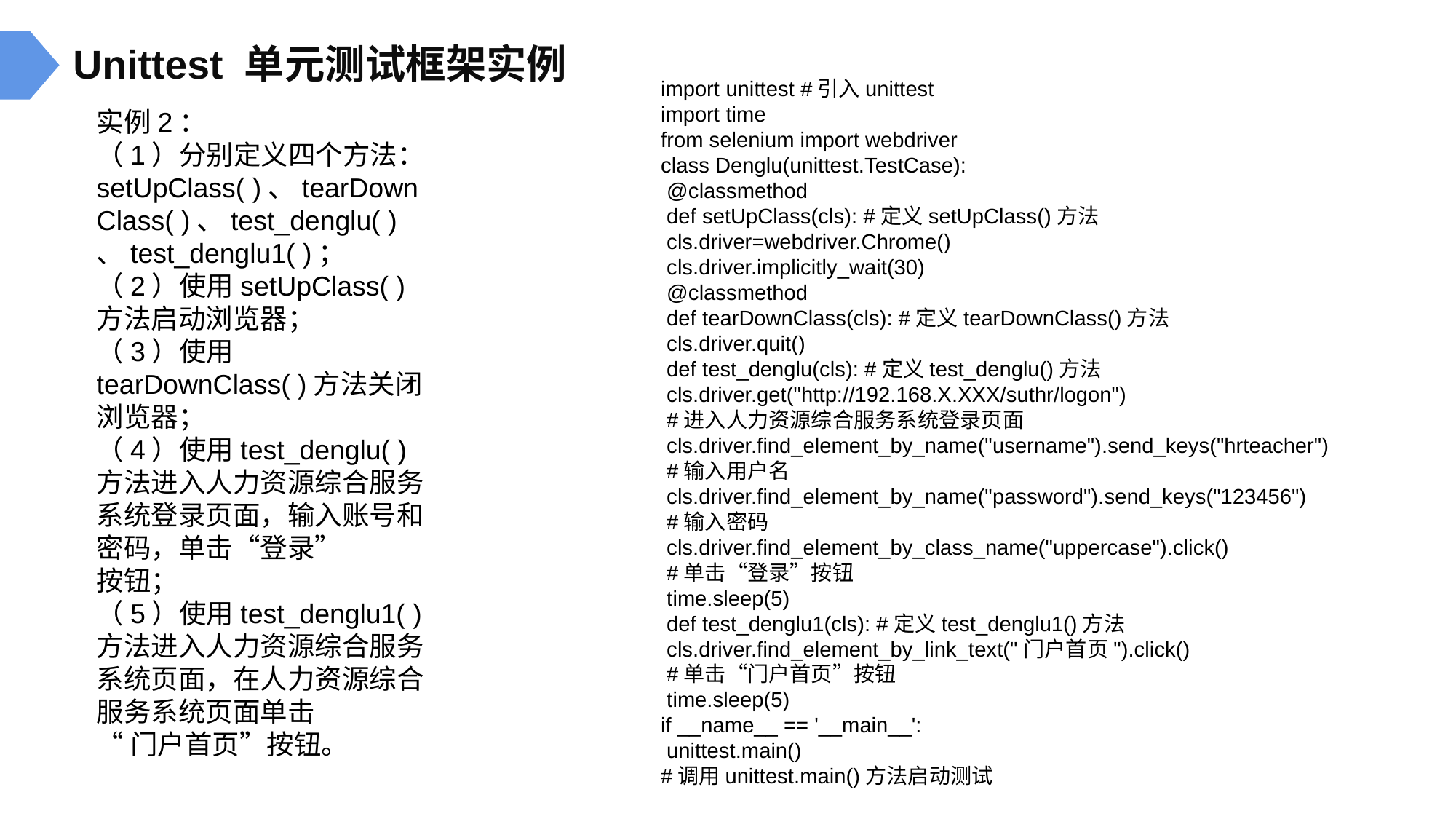

Unittest 单元测试框架实例
import unittest #引入unittest
import time
from selenium import webdriver
class Denglu(unittest.TestCase):
 @classmethod
 def setUpClass(cls): #定义setUpClass()方法
 cls.driver=webdriver.Chrome()
 cls.driver.implicitly_wait(30)
 @classmethod
 def tearDownClass(cls): #定义tearDownClass()方法
 cls.driver.quit()
 def test_denglu(cls): #定义test_denglu()方法
 cls.driver.get("http://192.168.X.XXX/suthr/logon")
 #进入人力资源综合服务系统登录页面
 cls.driver.find_element_by_name("username").send_keys("hrteacher")
 #输入用户名
 cls.driver.find_element_by_name("password").send_keys("123456")
 #输入密码
 cls.driver.find_element_by_class_name("uppercase").click()
 #单击“登录”按钮
 time.sleep(5)
 def test_denglu1(cls): #定义test_denglu1()方法
 cls.driver.find_element_by_link_text("门户首页").click()
 #单击“门户首页”按钮
 time.sleep(5)
if __name__ == '__main__':
 unittest.main()
#调用unittest.main()方法启动测试
实例2：
（1）分别定义四个方法：setUpClass( )、tearDownClass( )、test_denglu( )、test_denglu1( )；
（2）使用setUpClass( )方法启动浏览器；
（3）使用tearDownClass( )方法关闭浏览器；
（4）使用test_denglu( )方法进入人力资源综合服务系统登录页面，输入账号和密码，单击“登录”
按钮；
（5）使用test_denglu1( )方法进入人力资源综合服务系统页面，在人力资源综合服务系统页面单击
“门户首页”按钮。